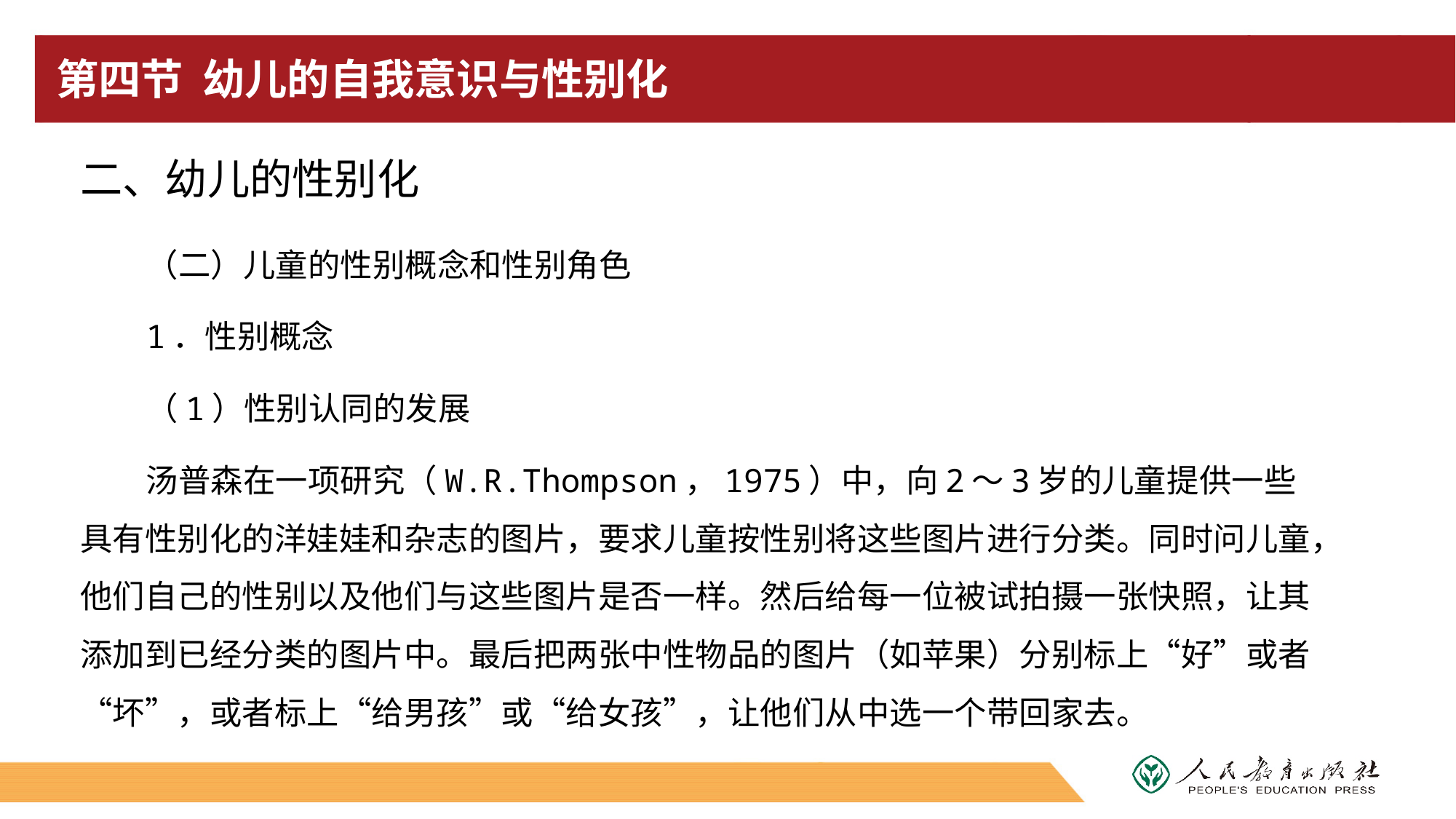

# 第四节  幼儿的自我意识与性别化
二、幼儿的性别化
（二）儿童的性别概念和性别角色
1．性别概念
（1）性别认同的发展
汤普森在一项研究（W.R.Thompson，1975）中，向2～3岁的儿童提供一些具有性别化的洋娃娃和杂志的图片，要求儿童按性别将这些图片进行分类。同时问儿童，他们自己的性别以及他们与这些图片是否一样。然后给每一位被试拍摄一张快照，让其添加到已经分类的图片中。最后把两张中性物品的图片（如苹果）分别标上“好”或者“坏”，或者标上“给男孩”或“给女孩”，让他们从中选一个带回家去。